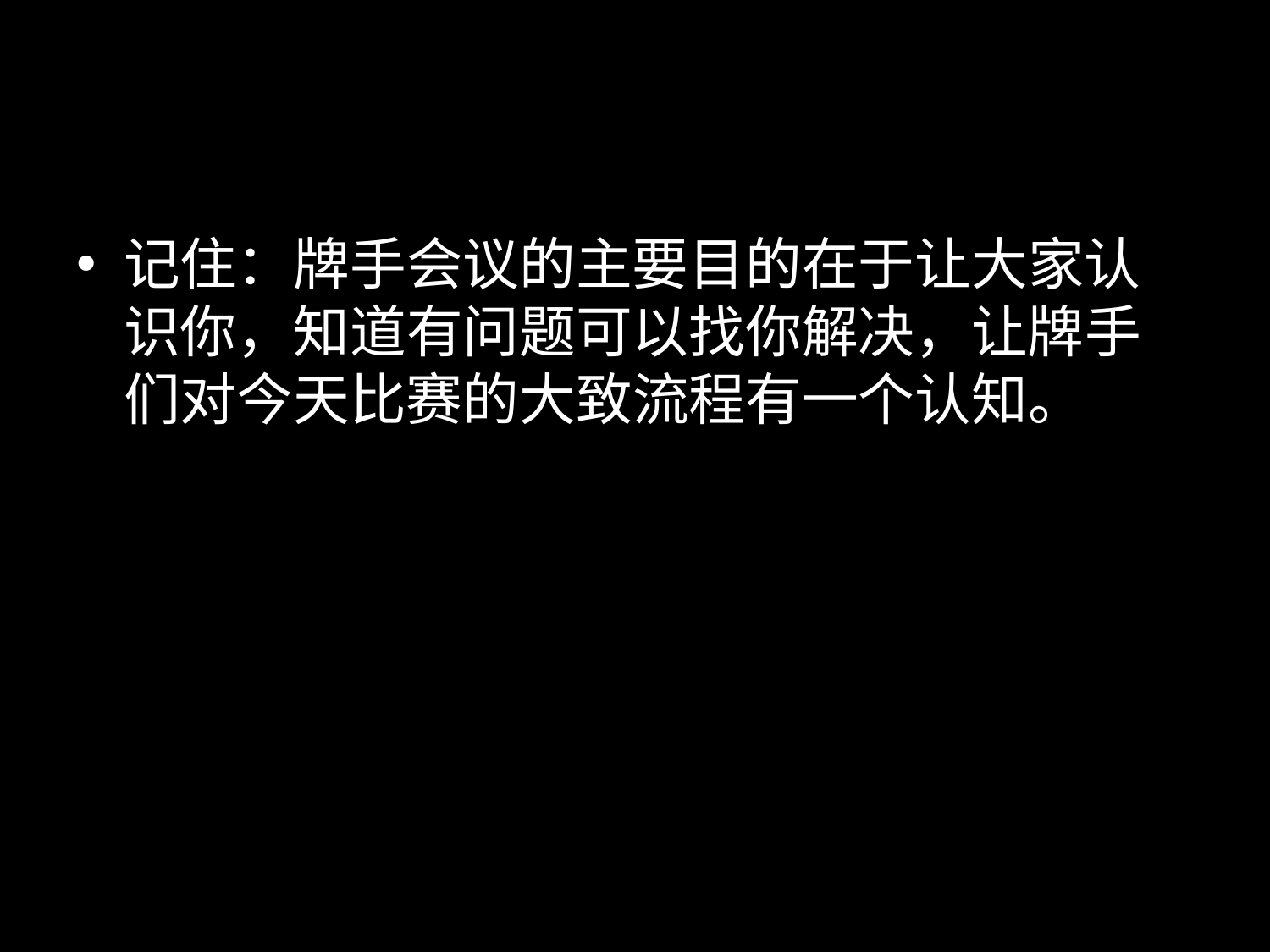

#
记住：牌手会议的主要目的在于让大家认识你，知道有问题可以找你解决，让牌手们对今天比赛的大致流程有一个认知。